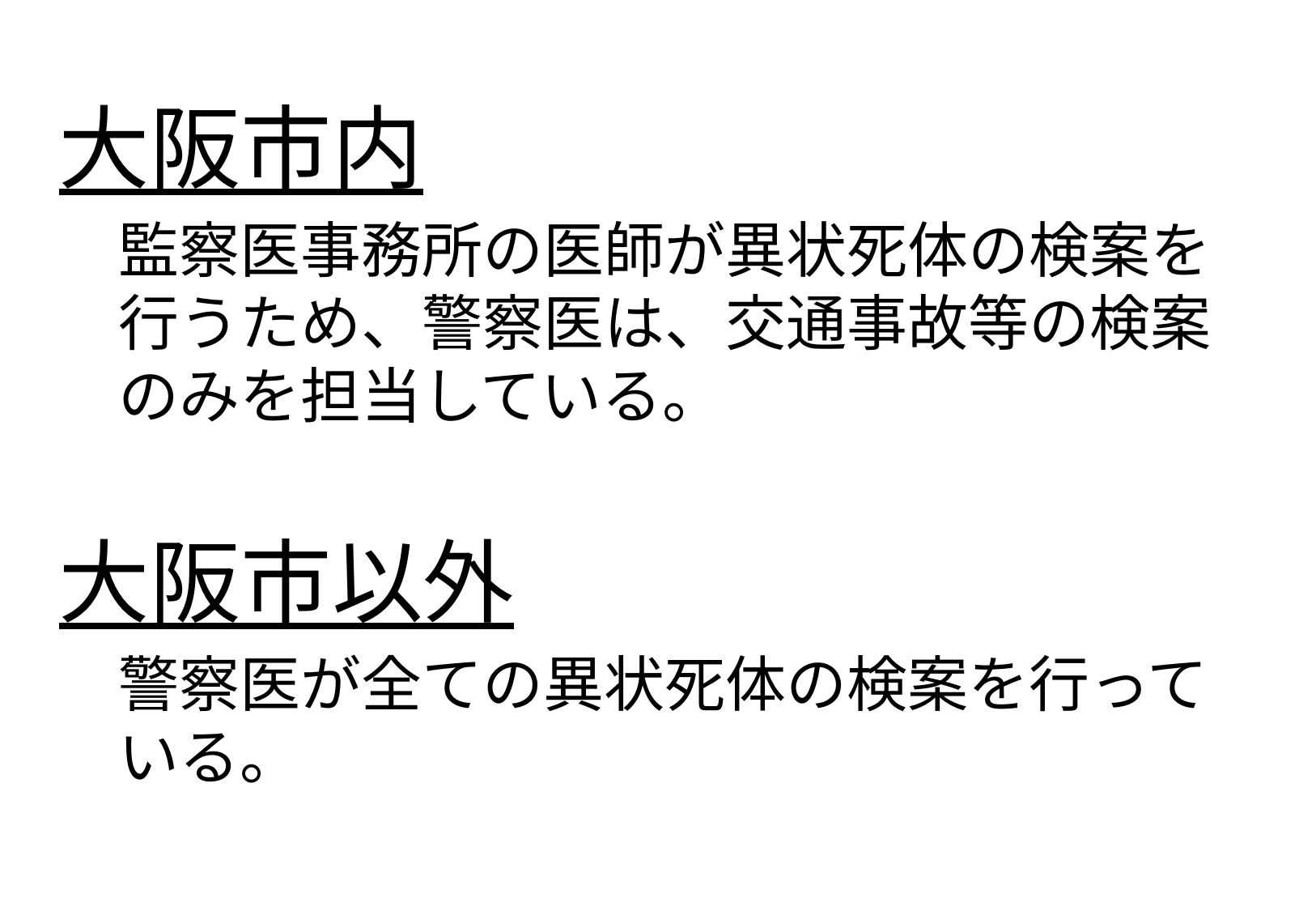

大阪市内
監察医事務所の医師が異状死体の検案を行うため、警察医は、交通事故等の検案のみを担当している。

大阪市以外
警察医が全ての異状死体の検案を行っている。